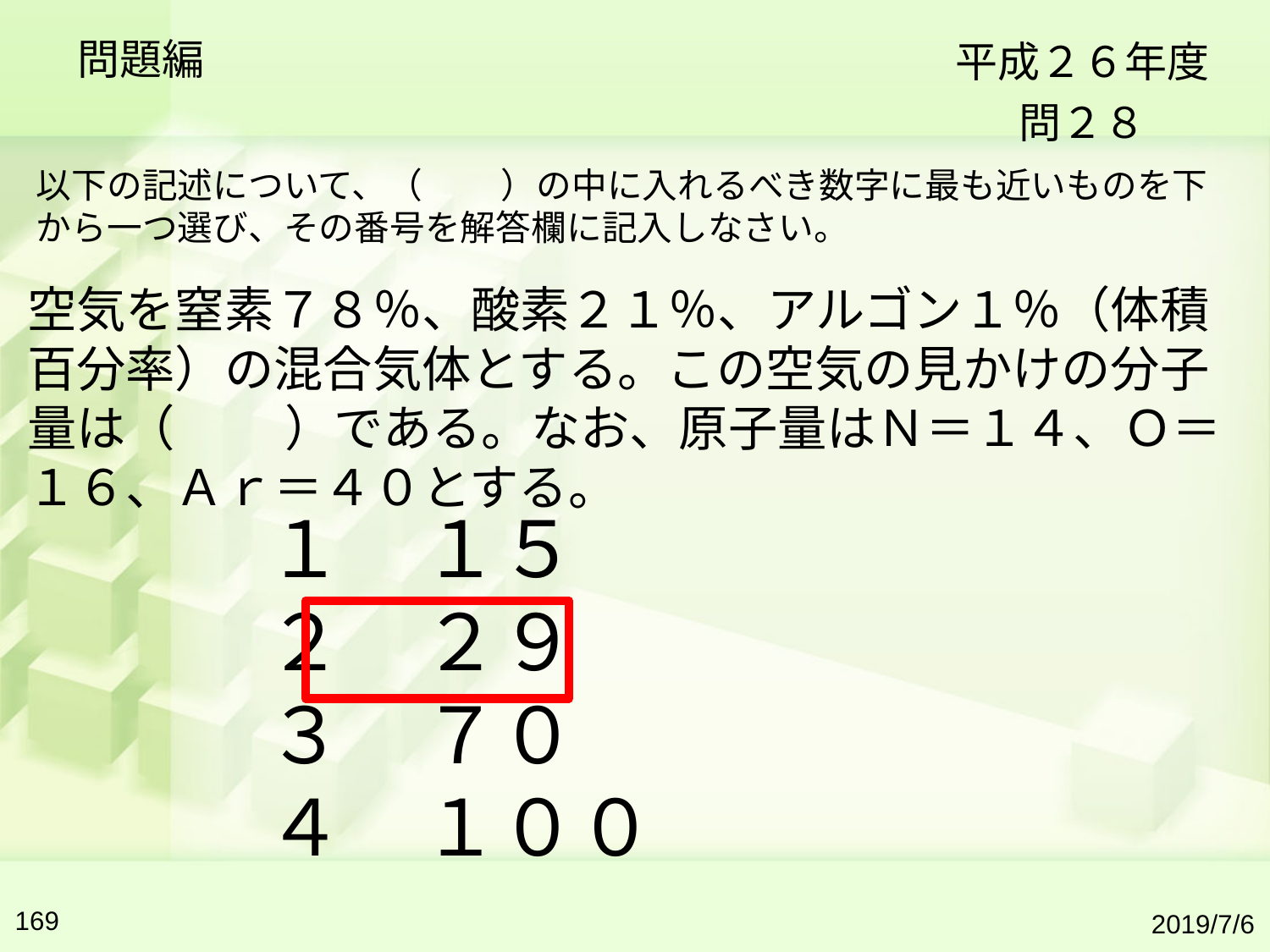

問題編
平成２６年度
問２８
以下の記述について、（ 　　）の中に入れるべき数字に最も近いものを下から一つ選び、その番号を解答欄に記入しなさい。
空気を窒素７８％、酸素２１％、アルゴン１％（体積百分率）の混合気体とする。この空気の見かけの分子量は（ 　　）である。なお、原子量はＮ＝１４、Ｏ＝１６、Ａｒ＝４０とする。
１　１５
２　２９
３　７０
４　１００

169
2019/7/6